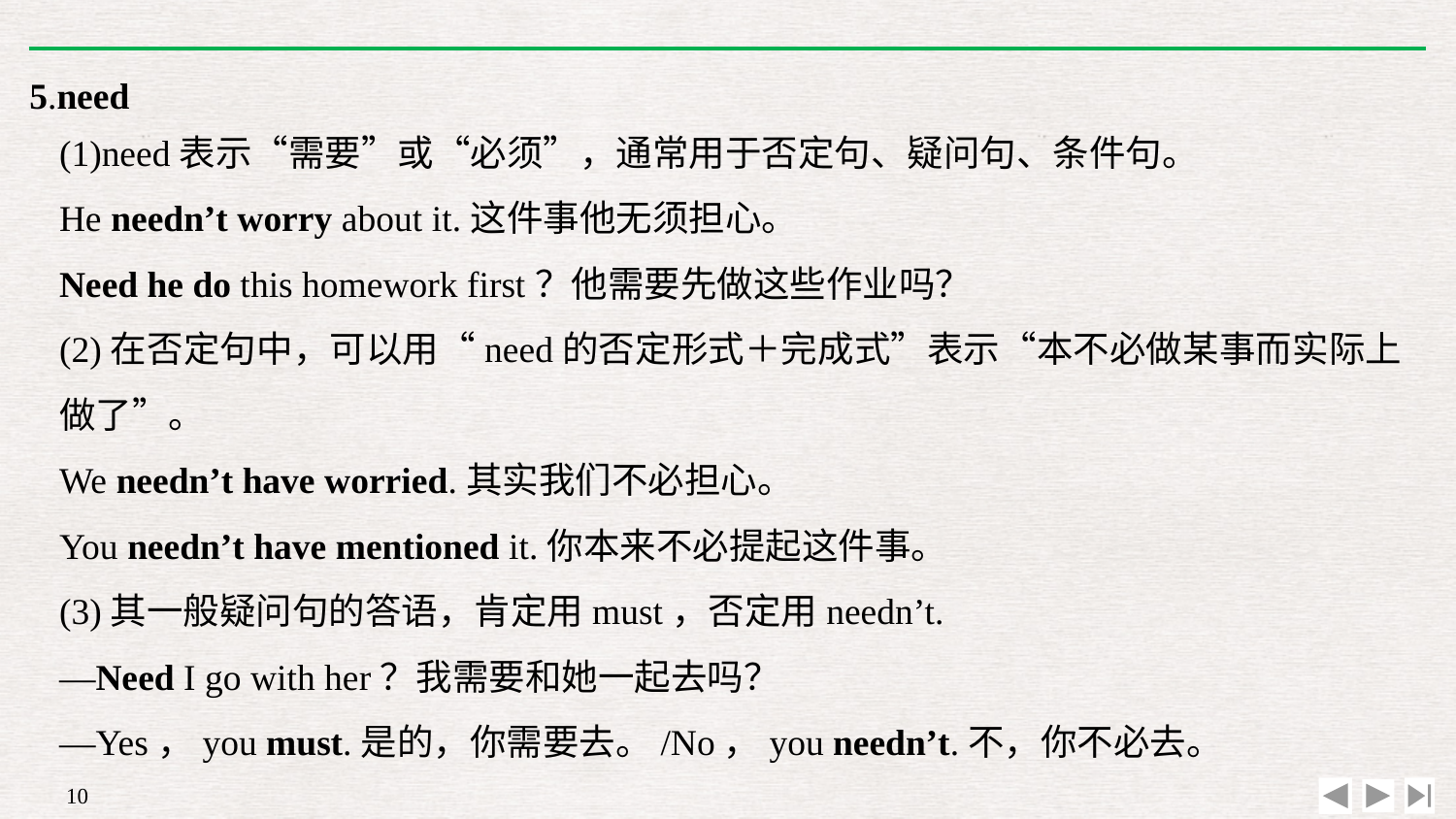

5.need
(1)need表示“需要”或“必须”，通常用于否定句、疑问句、条件句。
He needn’t worry about it.这件事他无须担心。
Need he do this homework first？他需要先做这些作业吗？
(2)在否定句中，可以用“need的否定形式＋完成式”表示“本不必做某事而实际上做了”。
We needn’t have worried.其实我们不必担心。
You needn’t have mentioned it.你本来不必提起这件事。
(3)其一般疑问句的答语，肯定用must，否定用needn’t.
—Need I go with her？我需要和她一起去吗？
—Yes，you must.是的，你需要去。/No，you needn’t.不，你不必去。